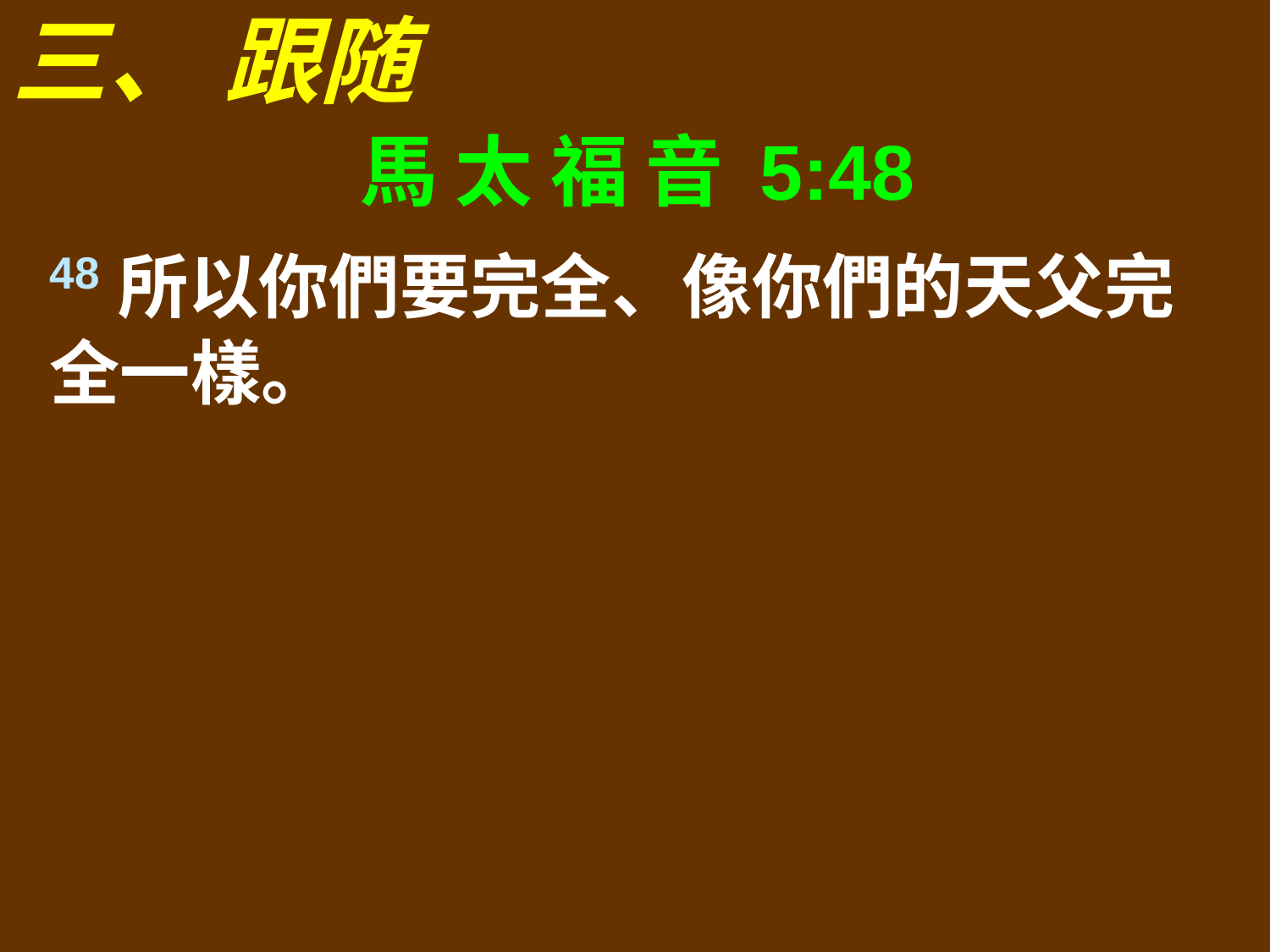

三、 跟随
馬 太 福 音 5:48
48所以你們要完全、像你們的天父完全一樣。